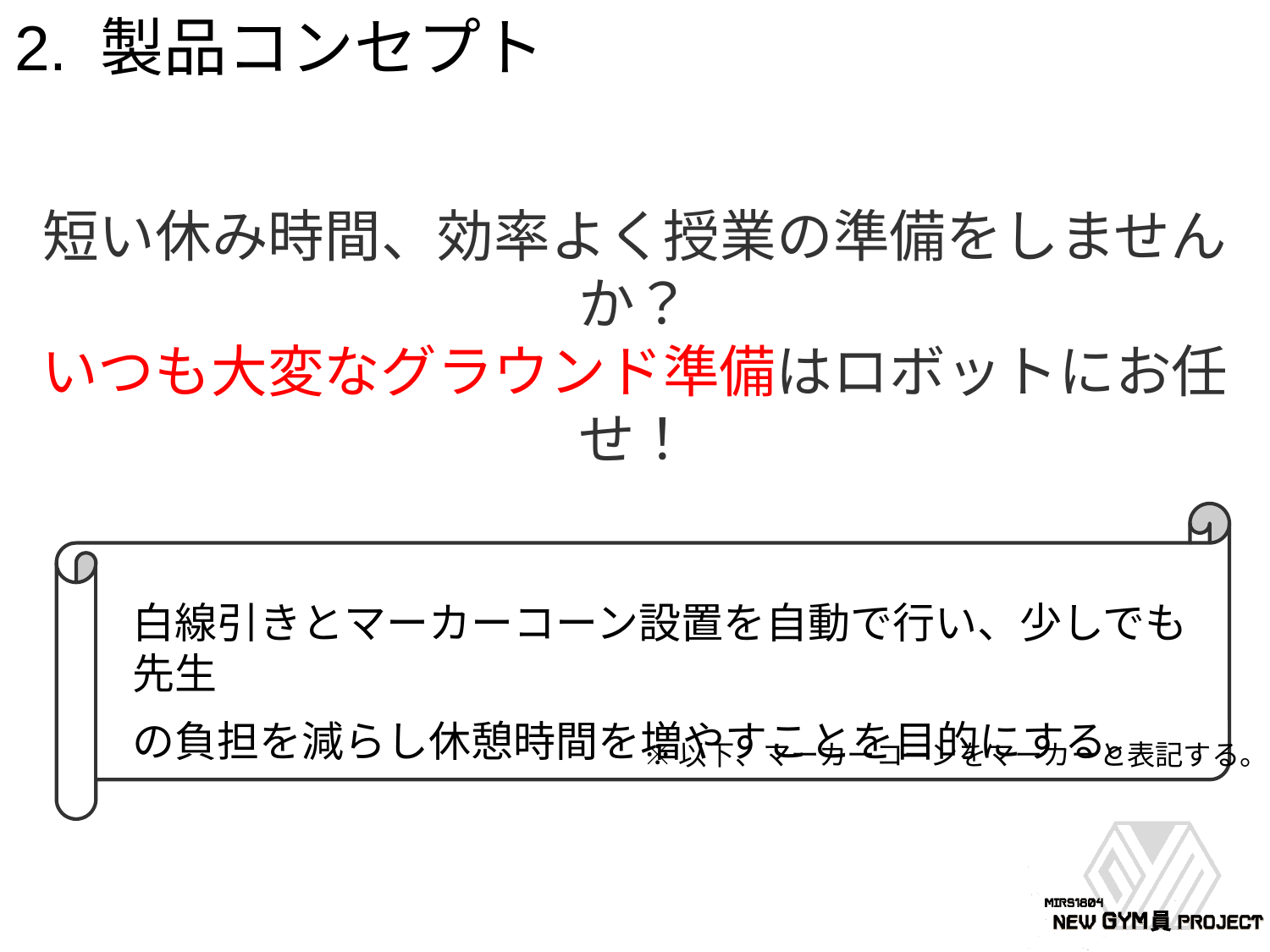

2. 製品コンセプト
短い休み時間、効率よく授業の準備をしませんか？
いつも大変なグラウンド準備はロボットにお任せ！
『先生！休んでください！』

白線引きとマーカーコーン設置を自動で行い、少しでも先生

の負担を減らし休憩時間を増やすことを目的にする。
※以下、マーカーコーンをマーカーと表記する。